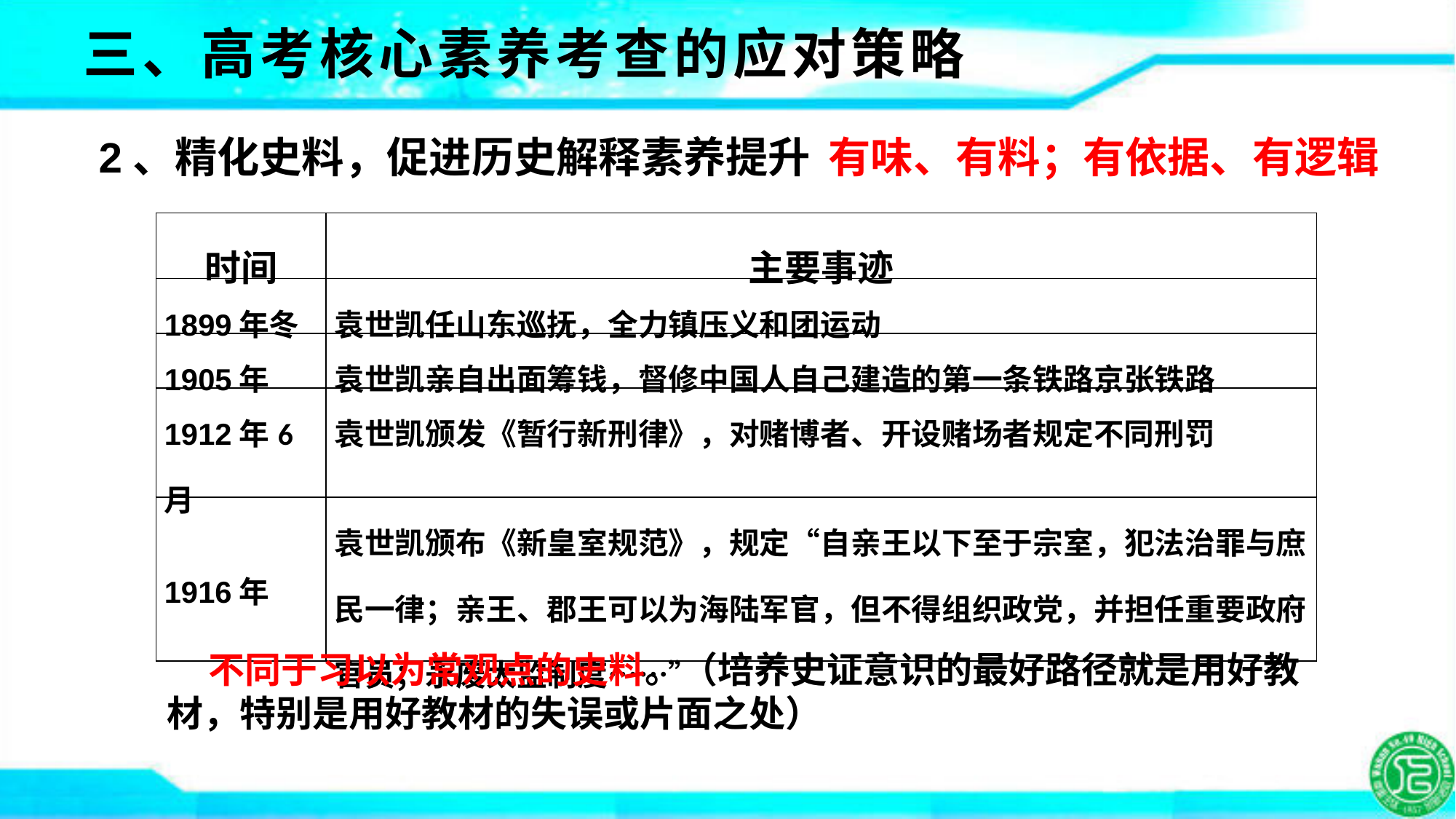

三、高考核心素养考查的应对策略
2、精化史料，促进历史解释素养提升
有味、有料；有依据、有逻辑
| 时间 | 主要事迹 |
| --- | --- |
| 1899年冬 | 袁世凯任山东巡抚，全力镇压义和团运动 |
| 1905年 | 袁世凯亲自出面筹钱，督修中国人自己建造的第一条铁路京张铁路 |
| 1912年6月 | 袁世凯颁发《暂行新刑律》，对赌博者、开设赌场者规定不同刑罚 |
| 1916年 | 袁世凯颁布《新皇室规范》，规定“自亲王以下至于宗室，犯法治罪与庶民一律；亲王、郡王可以为海陆军官，但不得组织政党，并担任重要政府官员；永废太监制度……” |
    不同于习以为常观点的史料。（培养史证意识的最好路径就是用好教材，特别是用好教材的失误或片面之处）